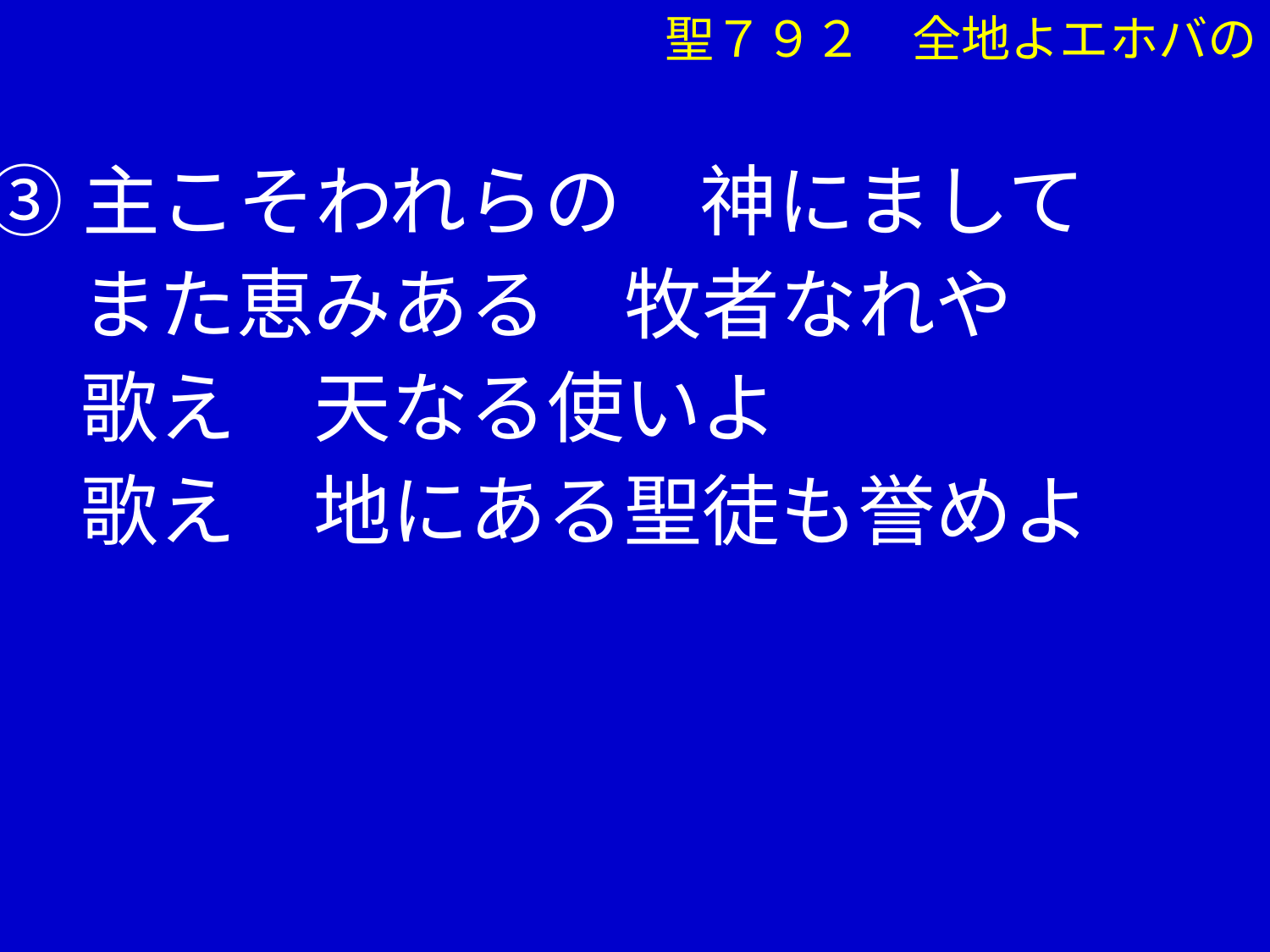

聖７９２　全地よエホバの

③主こそわれらの　神にまして
　 また恵みある　牧者なれや
　 歌え　天なる使いよ
　 歌え　地にある聖徒も誉めよ